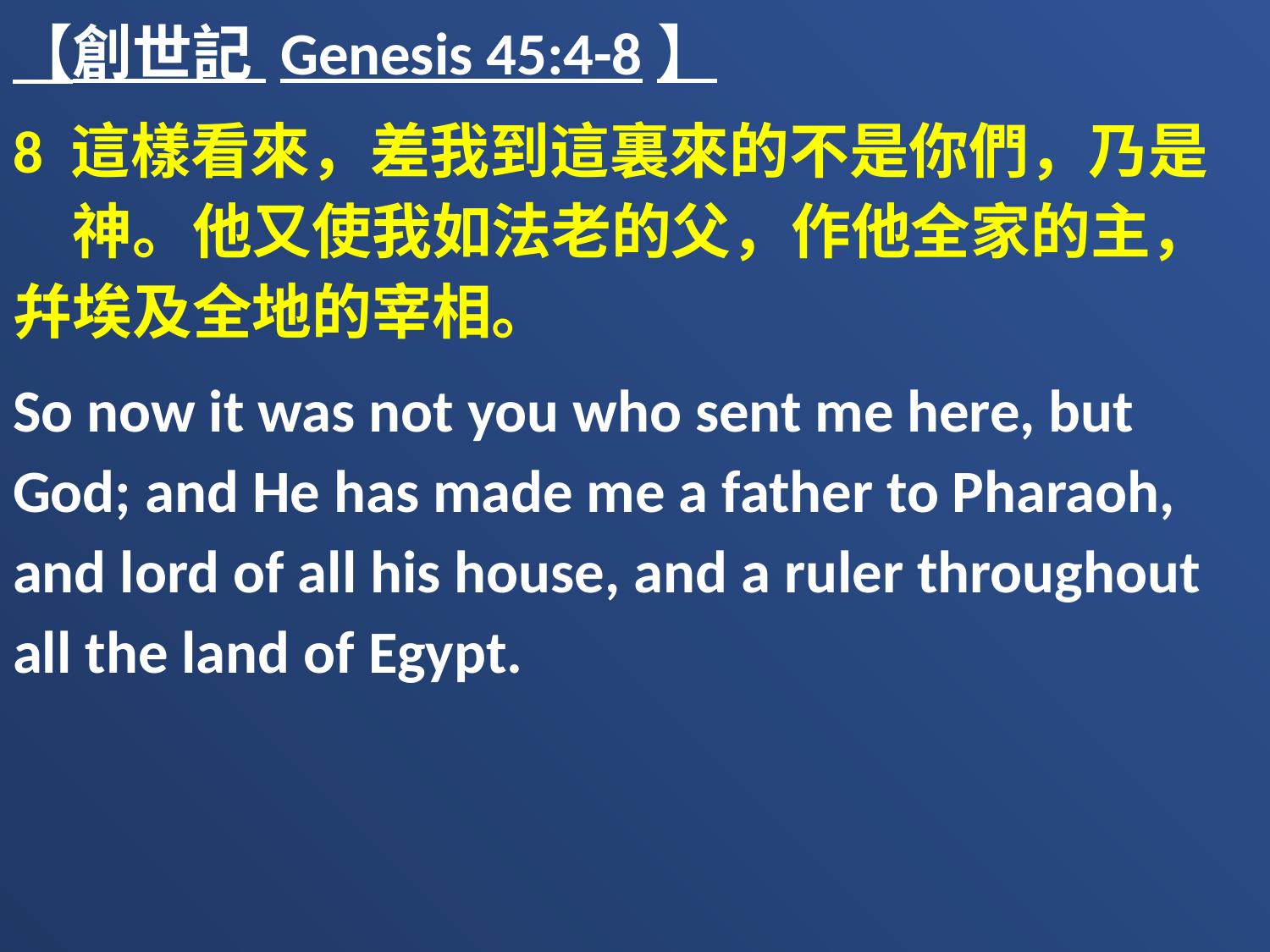

【創世記 Genesis 45:4-8】
8 這樣看來，差我到這裏來的不是你們，乃是　神。他又使我如法老的父，作他全家的主，幷埃及全地的宰相。
So now it was not you who sent me here, but God; and He has made me a father to Pharaoh, and lord of all his house, and a ruler throughout all the land of Egypt.